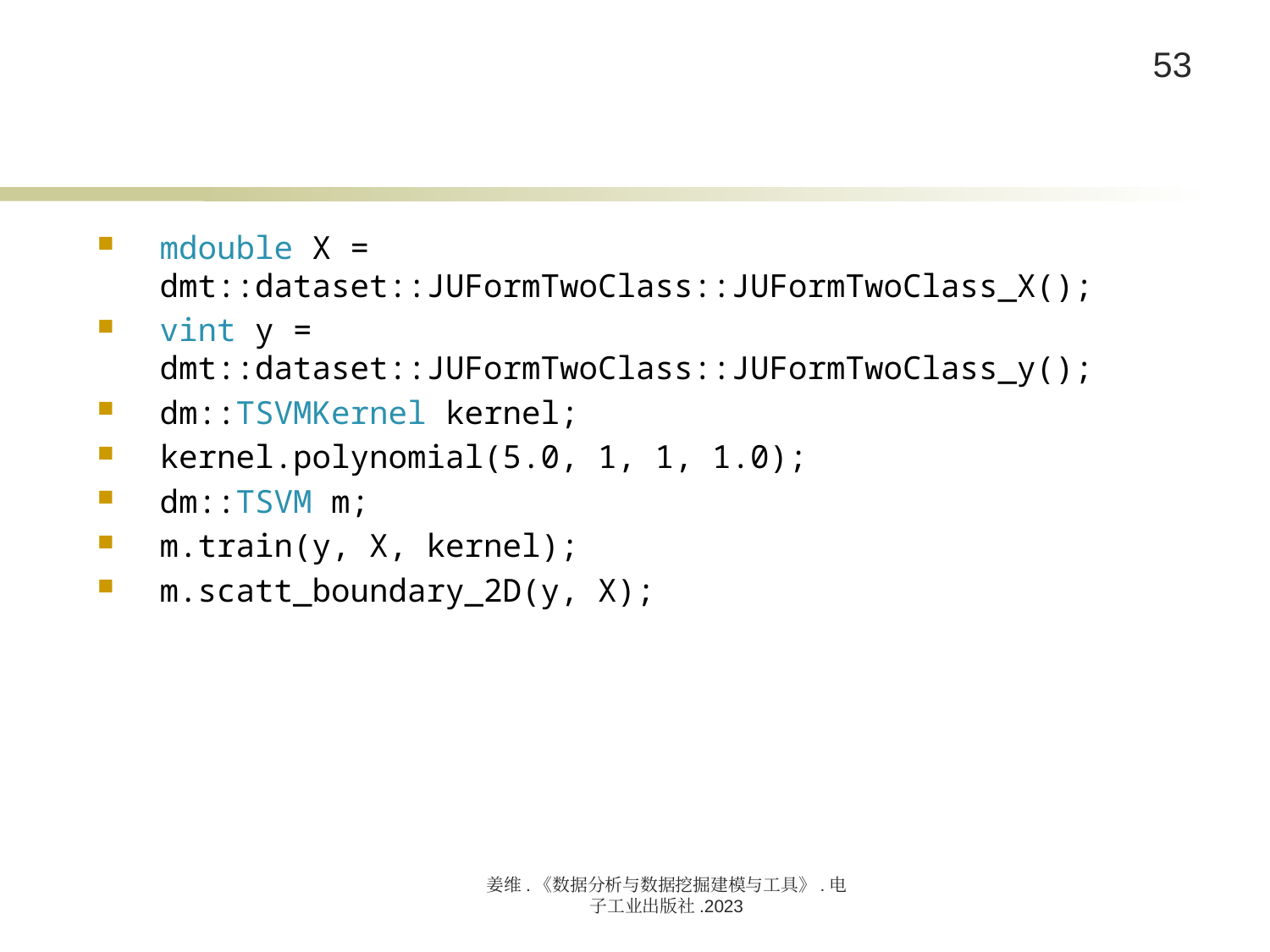

#
mdouble X = dmt::dataset::JUFormTwoClass::JUFormTwoClass_X();
vint y = dmt::dataset::JUFormTwoClass::JUFormTwoClass_y();
dm::TSVMKernel kernel;
kernel.polynomial(5.0, 1, 1, 1.0);
dm::TSVM m;
m.train(y, X, kernel);
m.scatt_boundary_2D(y, X);
姜维.《数据分析与数据挖掘建模与工具》.电子工业出版社.2023